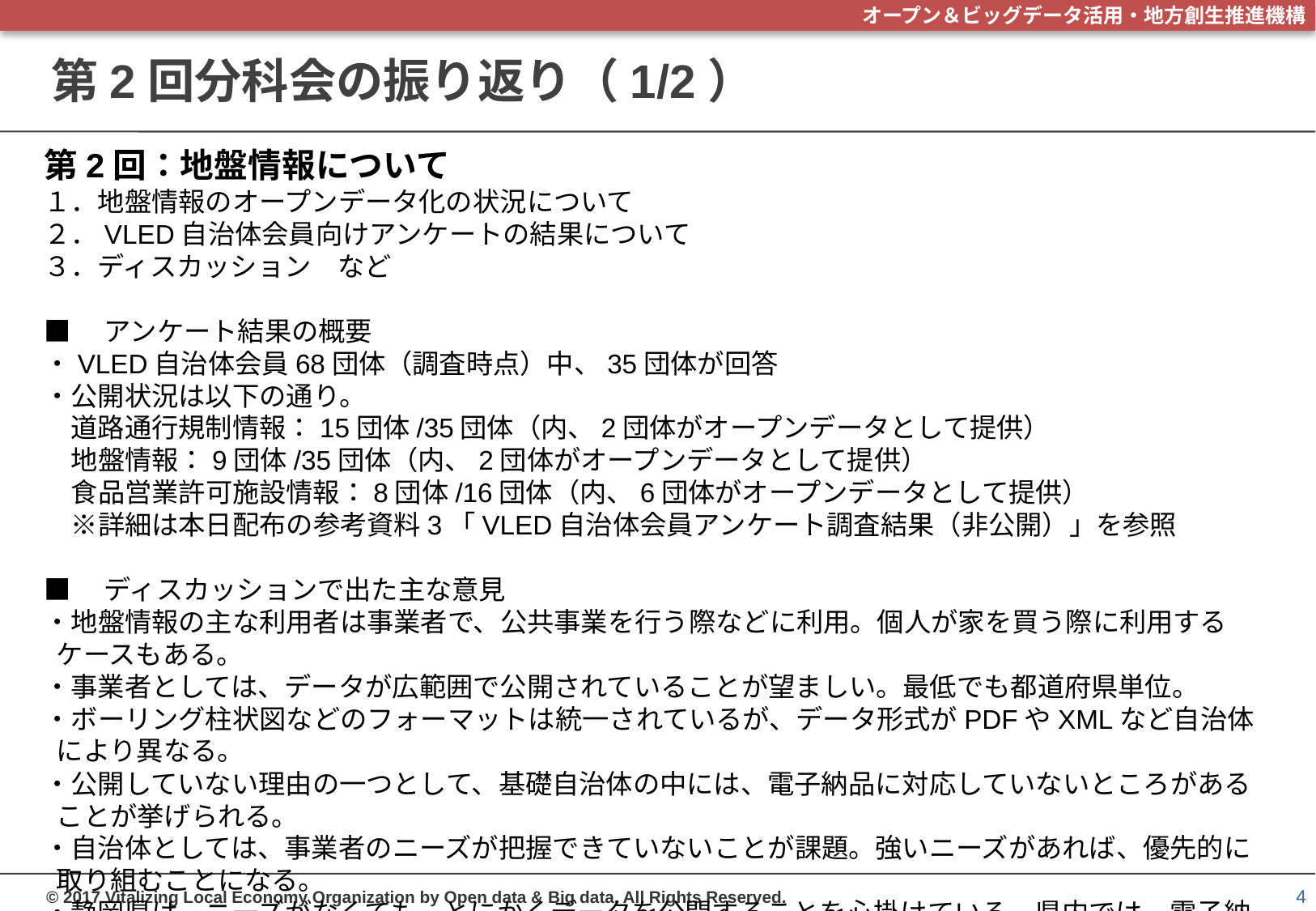

# 第2回分科会の振り返り（1/2）
第2回：地盤情報について
１．地盤情報のオープンデータ化の状況について
２．VLED自治体会員向けアンケートの結果について
３．ディスカッション　など

■　アンケート結果の概要
・VLED自治体会員68団体（調査時点）中、35団体が回答
・公開状況は以下の通り。
　道路通行規制情報：15団体/35団体（内、2団体がオープンデータとして提供）
　地盤情報：9団体/35団体（内、2団体がオープンデータとして提供）
　食品営業許可施設情報：8団体/16団体（内、6団体がオープンデータとして提供）
　※詳細は本日配布の参考資料3「VLED自治体会員アンケート調査結果（非公開）」を参照

■　ディスカッションで出た主な意見
・地盤情報の主な利用者は事業者で、公共事業を行う際などに利用。個人が家を買う際に利用するケースもある。
・事業者としては、データが広範囲で公開されていることが望ましい。最低でも都道府県単位。
・ボーリング柱状図などのフォーマットは統一されているが、データ形式がPDFやXMLなど自治体により異なる。
・公開していない理由の一つとして、基礎自治体の中には、電子納品に対応していないところがあることが挙げられる。
・自治体としては、事業者のニーズが把握できていないことが課題。強いニーズがあれば、優先的に取り組むことになる。
・静岡県は、ニーズがなくても、とにかくデータを公開することを心掛けている。県内では、電子納品に対応している基礎自治体は少ないので、事業者が直接、県のサイトに登録する方式を取っている。

4